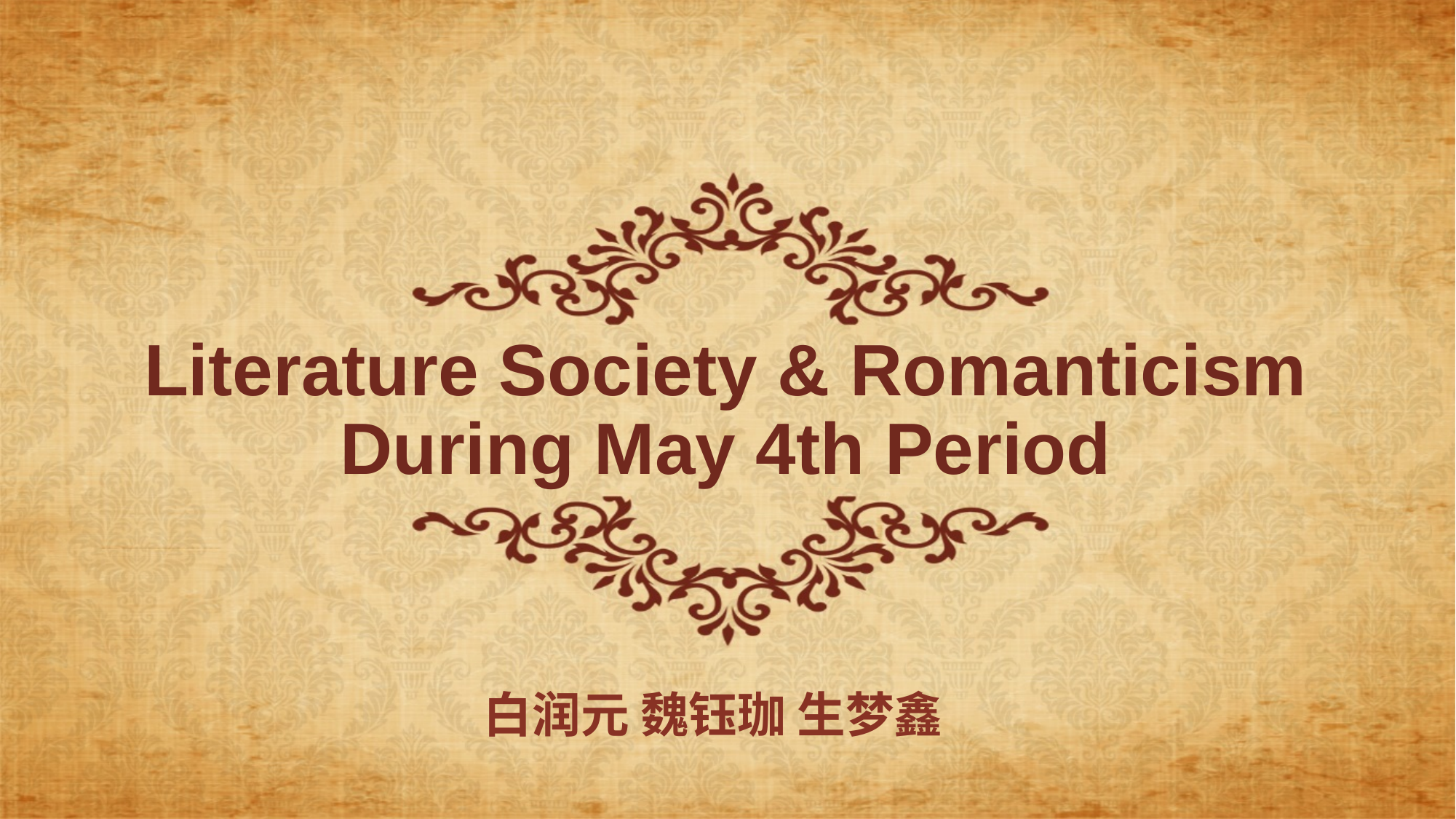

# Literature Society & Romanticism During May 4th Period
白润元 魏钰珈 生梦鑫